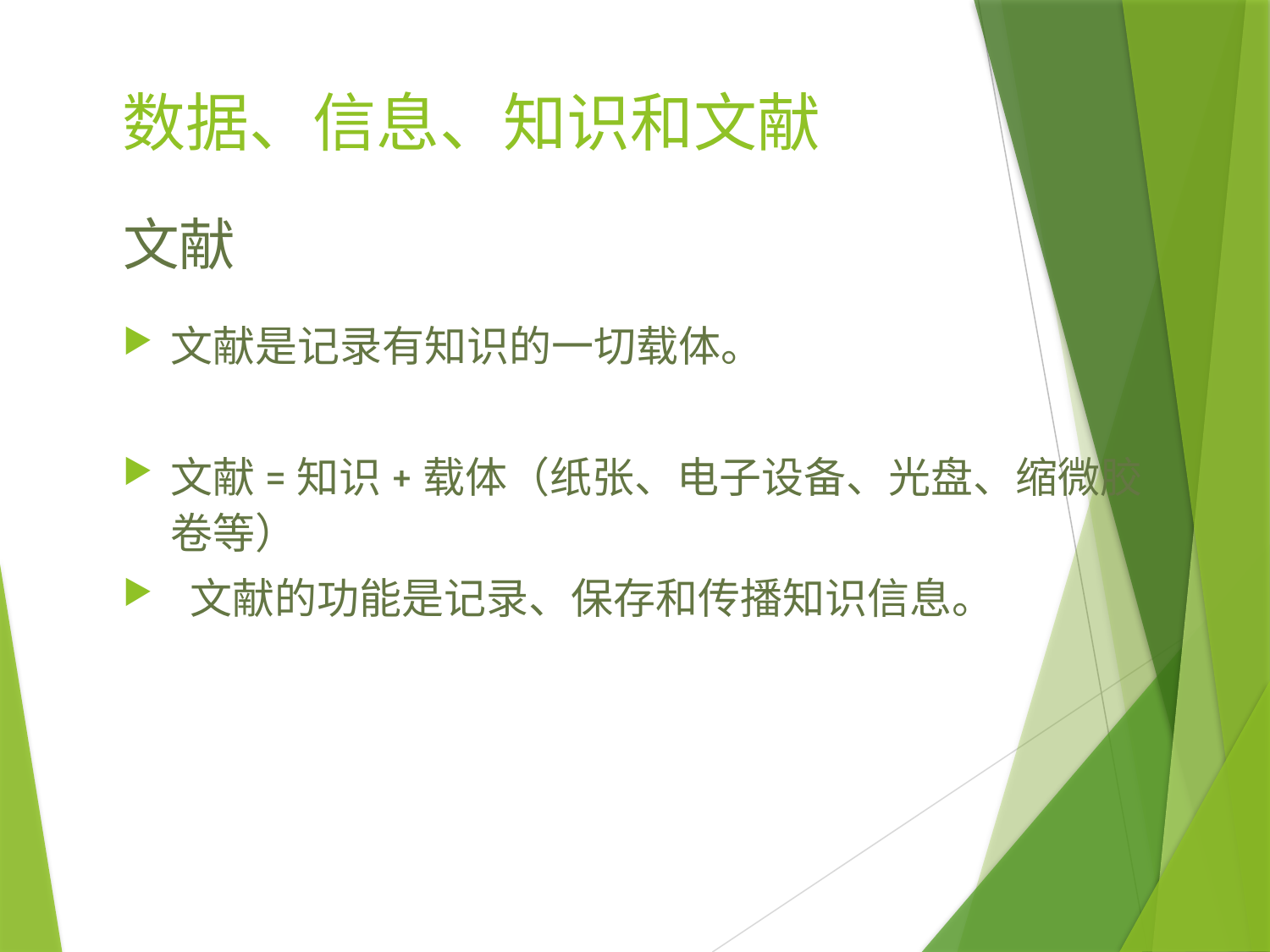

# 数据、信息、知识和文献
文献

文献是记录有知识的一切载体。

文献=知识+载体（纸张、电子设备、光盘、缩微胶卷等）
 文献的功能是记录、保存和传播知识信息。